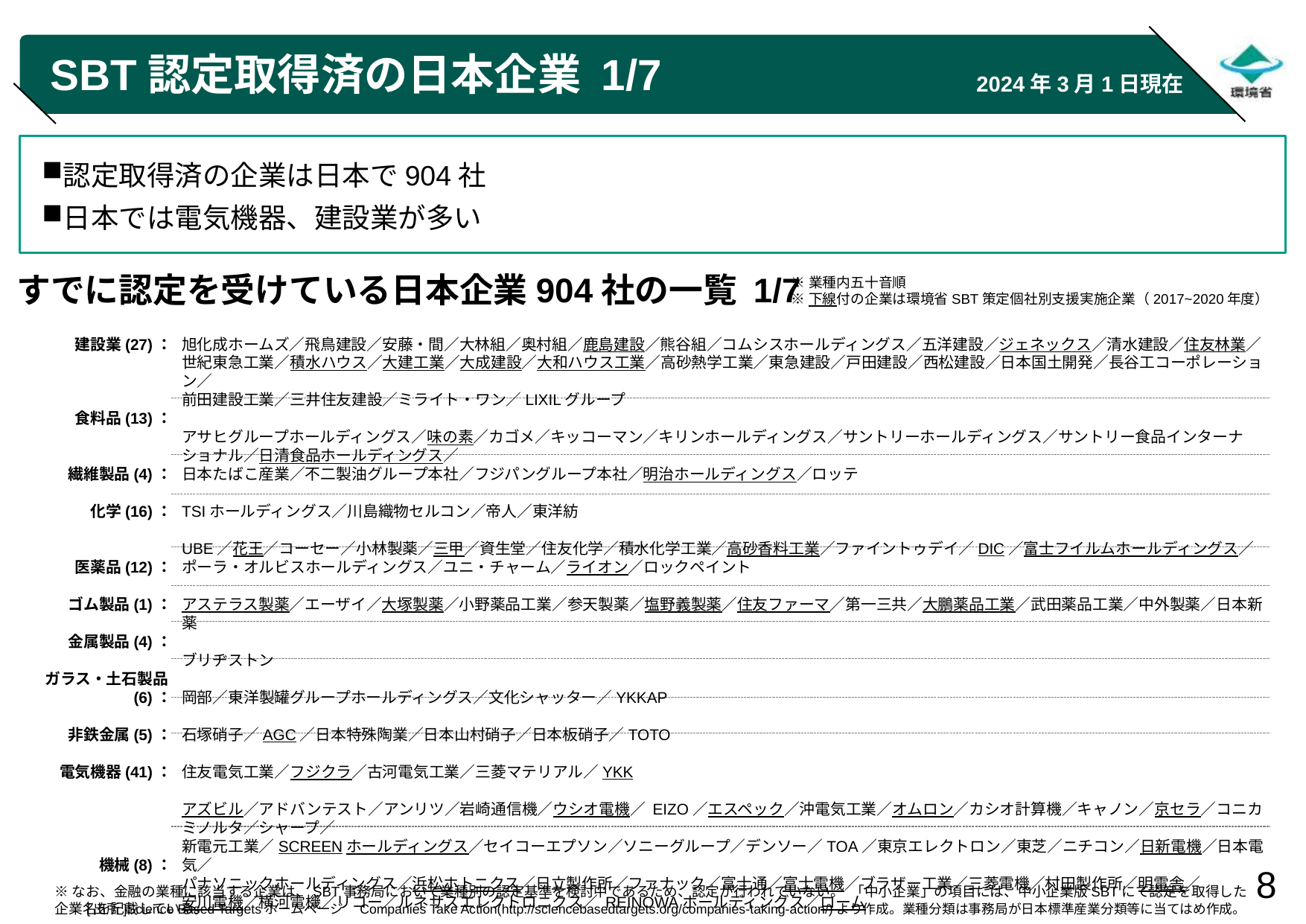

# SBT認定取得済の日本企業 1/7
2024年3月1日現在
認定取得済の企業は日本で904社
日本では電気機器、建設業が多い
すでに認定を受けている日本企業904社の一覧 1/7
※業種内五十音順
※下線付の企業は環境省SBT策定個社別支援実施企業（2017~2020年度）
建設業(27)：

食料品(13)：

繊維製品(4)：

化学(16)：

医薬品(12)：

ゴム製品(1)：

金属製品(4)：

ガラス・土石製品(6)：

非鉄金属(5)：

電気機器(41)：

機械(8)：
旭化成ホームズ／飛鳥建設／安藤・間／大林組／奥村組／鹿島建設／熊谷組／コムシスホールディングス／五洋建設／ジェネックス／清水建設／住友林業／
世紀東急工業／積水ハウス／大建工業／大成建設／大和ハウス工業／高砂熱学工業／東急建設／戸田建設／西松建設／日本国土開発／長谷工コーポレーション／
前田建設工業／三井住友建設／ミライト・ワン／LIXILグループ

アサヒグループホールディングス／味の素／カゴメ／キッコーマン／キリンホールディングス／サントリーホールディングス／サントリー食品インターナショナル／日清食品ホールディングス／
日本たばこ産業／不二製油グループ本社／フジパングループ本社／明治ホールディングス／ロッテ

TSIホールディングス／川島織物セルコン／帝人／東洋紡

UBE／花王／コーセー／小林製薬／三甲／資生堂／住友化学／積水化学工業／高砂香料工業／ファイントゥデイ／DIC／富士フイルムホールディングス／
ポーラ・オルビスホールディングス／ユニ・チャーム／ライオン／ロックペイント

アステラス製薬／エーザイ／大塚製薬／小野薬品工業／参天製薬／塩野義製薬／住友ファーマ／第一三共／大鵬薬品工業／武田薬品工業／中外製薬／日本新薬

ブリヂストン

岡部／東洋製罐グループホールディングス／文化シャッター／YKKAP

石塚硝子／AGC／日本特殊陶業／日本山村硝子／日本板硝子／TOTO

住友電気工業／フジクラ／古河電気工業／三菱マテリアル／YKK

アズビル／アドバンテスト／アンリツ／岩崎通信機／ウシオ電機／ EIZO／エスペック／沖電気工業／オムロン／カシオ計算機／キャノン／京セラ／コニカミノルタ／シャープ／
新電元工業／SCREENホールディングス／セイコーエプソン／ソニーグループ／デンソー／TOA／東京エレクトロン／東芝／ニチコン／日新電機／日本電気／
パナソニックホールディングス／浜松ホトニクス／日立製作所／ファナック／富士通／富士電機／ブラザー工業／三菱電機／村田製作所／明電舎／
安川電機／横河電機／リコー／ルネサスエレクトロニクス／ REINOWAホールディングス／ローム

アマダ／小松製作所／サンデン／DMG森精機／椿本チエイン／ナブテスコ／日立建機／東芝三菱電機産業システム
※なお、金融の業種に該当する企業は、SBT事務局において業種別の認定基準を検討中であるため、認定が行われていない。  「中小企業」の項目には、中小企業版SBTにて認定を取得した企業名を記載している。
[出所]Science Based Targetsホームページ　Companies Take Action(http://sciencebasedtargets.org/companies-taking-action/)より作成。業種分類は事務局が日本標準産業分類等に当てはめ作成。